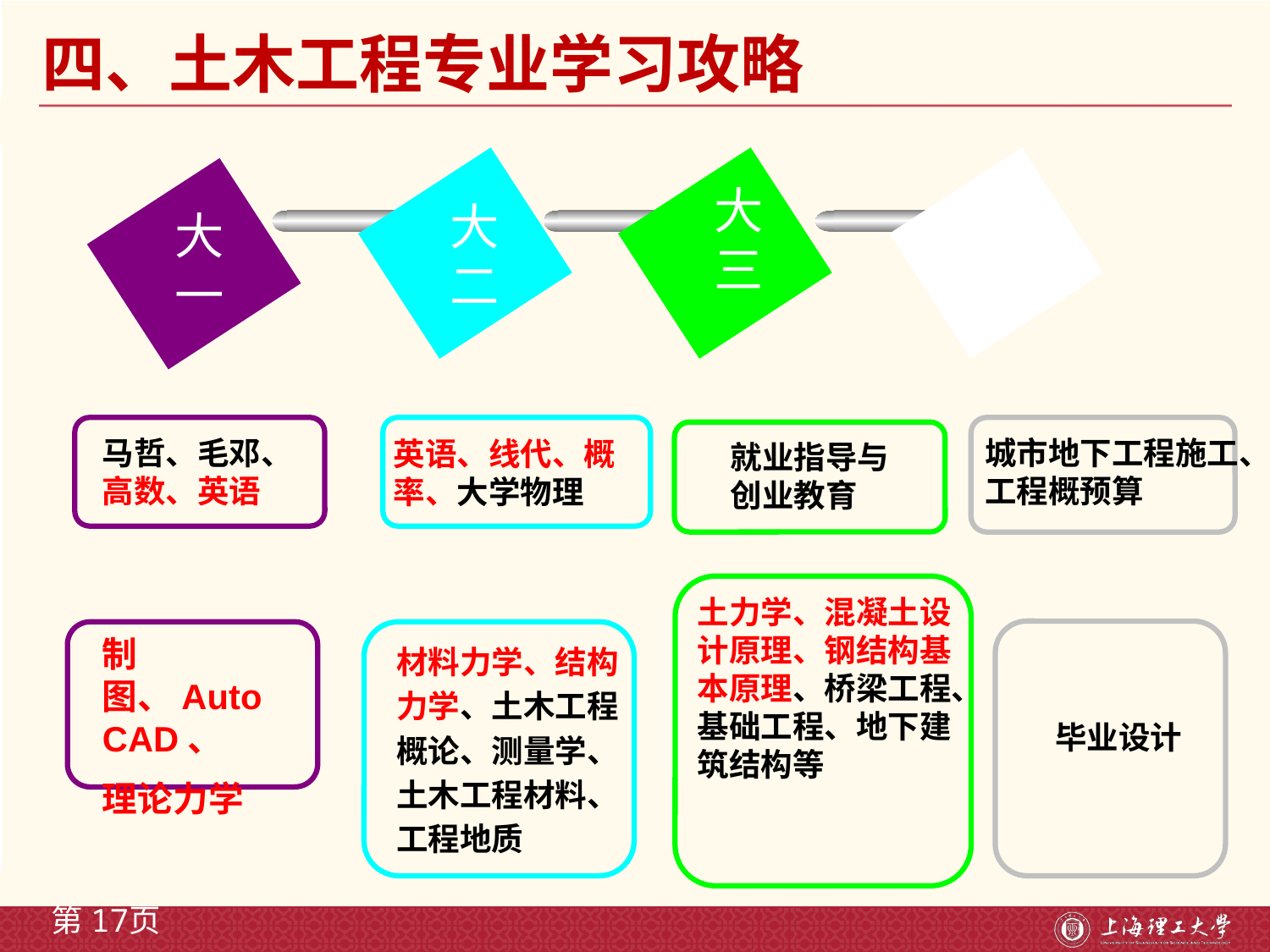

四、土木工程专业学习攻略

大三

大四

大二
大一

城市地下工程施工、工程概预算
马哲、毛邓、高数、英语
英语、线代、概率、大学物理
就业指导与创业教育

土力学、混凝土设计原理、钢结构基本原理、桥梁工程、基础工程、地下建筑结构等

制图、AutoCAD、
理论力学
材料力学、结构力学、土木工程概论、测量学、土木工程材料、工程地质
毕业设计
第17页